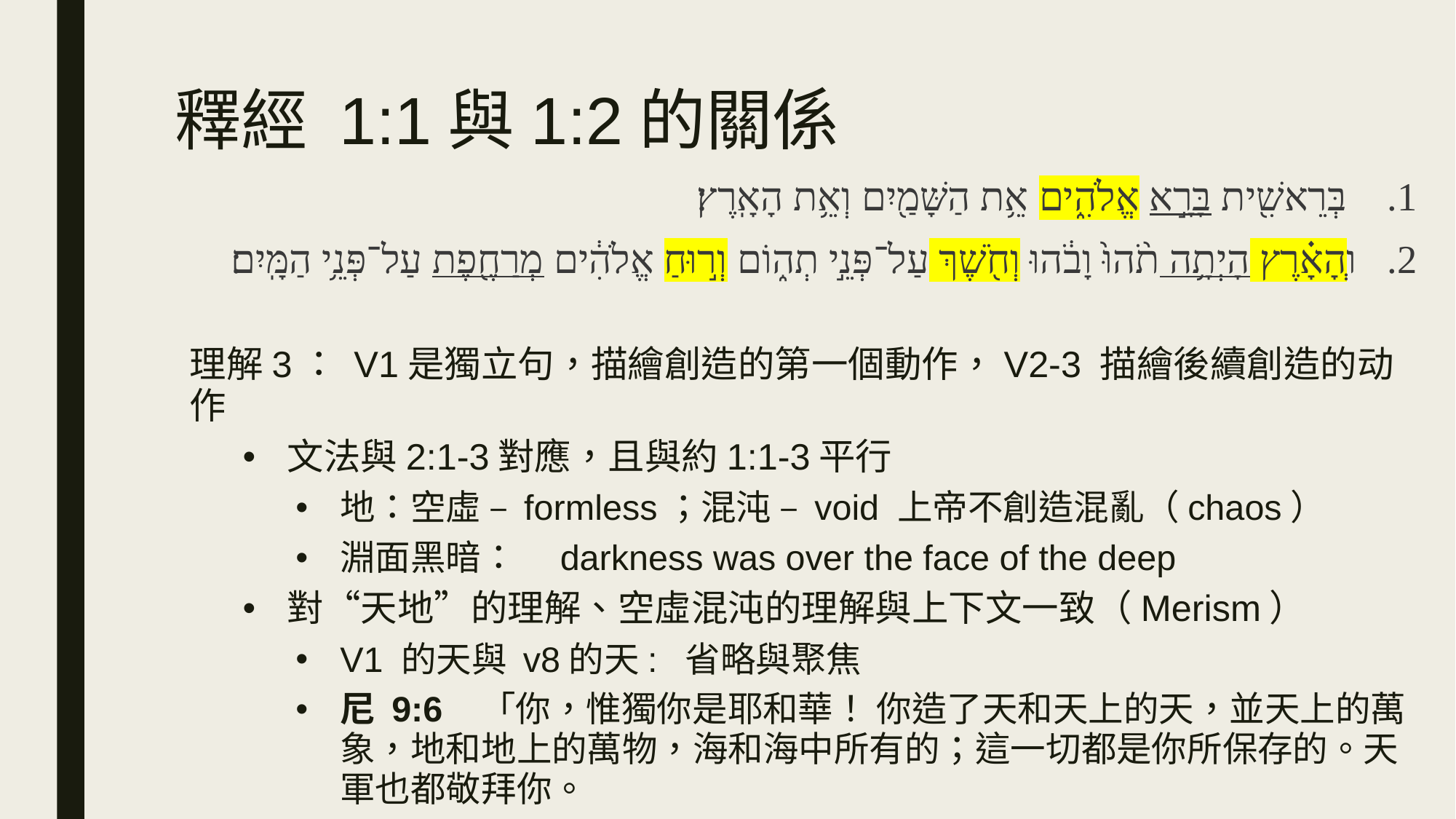

# 釋經 1:1與1:2的關係
 בְּרֵאשִׁ֖ית בָּרָ֣א אֱלֹהִ֑ים אֵ֥ת הַשָּׁמַ֖יִם וְאֵ֥ת הָאָֽרֶץ׃
וְהָאָ֗רֶץ הָיְתָ֥ה תֹ֨הוּ֙ וָבֹ֔הוּ וְחֹ֖שֶׁךְ עַל־פְּנֵ֣י תְה֑וֹם וְר֣וּחַ אֱלֹהִ֔ים מְרַחֶ֖פֶת עַל־פְּנֵ֥י הַמָּֽיִם׃

理解3： V1是獨立句，描繪創造的第一個動作，V2-3 描繪後續創造的动作
文法與2:1-3對應，且與約1:1-3平行
地：空虛 – formless；混沌 – void 上帝不創造混亂（chaos）
淵面黑暗：　darkness was over the face of the deep
對“天地”的理解、空虛混沌的理解與上下文一致（Merism）
V1 的天與 v8的天:  省略與聚焦
尼 9:6   「你，惟獨你是耶和華！ 你造了天和天上的天，並天上的萬象，地和地上的萬物，海和海中所有的；這一切都是你所保存的。天軍也都敬拜你。